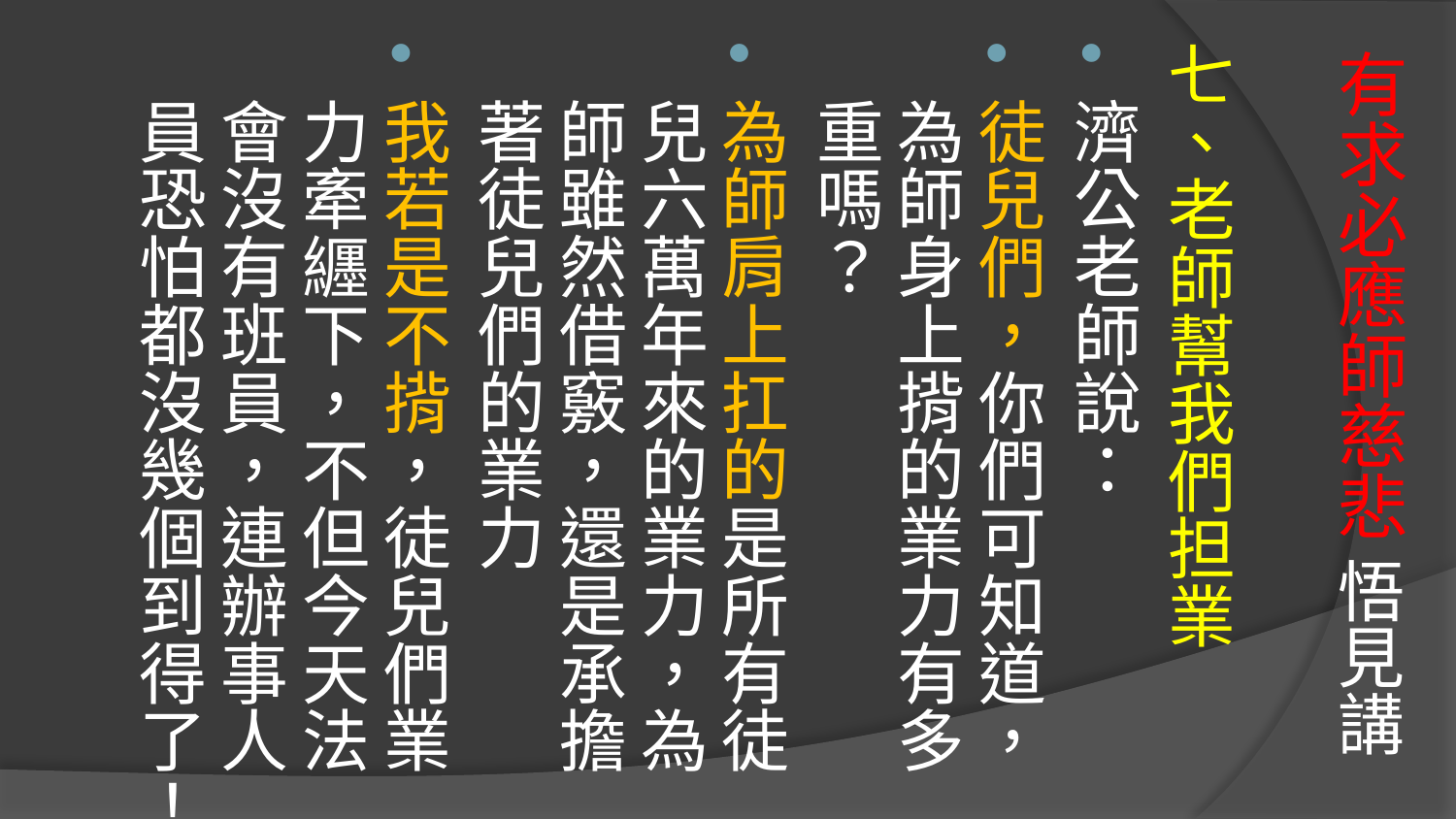

# 有求必應師慈悲 悟見講
七、老師幫我們担業
濟公老師說：
徒兒們，你們可知道，為師身上揹的業力有多重嗎？
為師肩上扛的是所有徒兒六萬年來的業力，為師雖然借竅，還是承擔著徒兒們的業力
我若是不揹，徒兒們業力牽纒下，不但今天法會沒有班員，連辦事人員恐怕都沒幾個到得了！